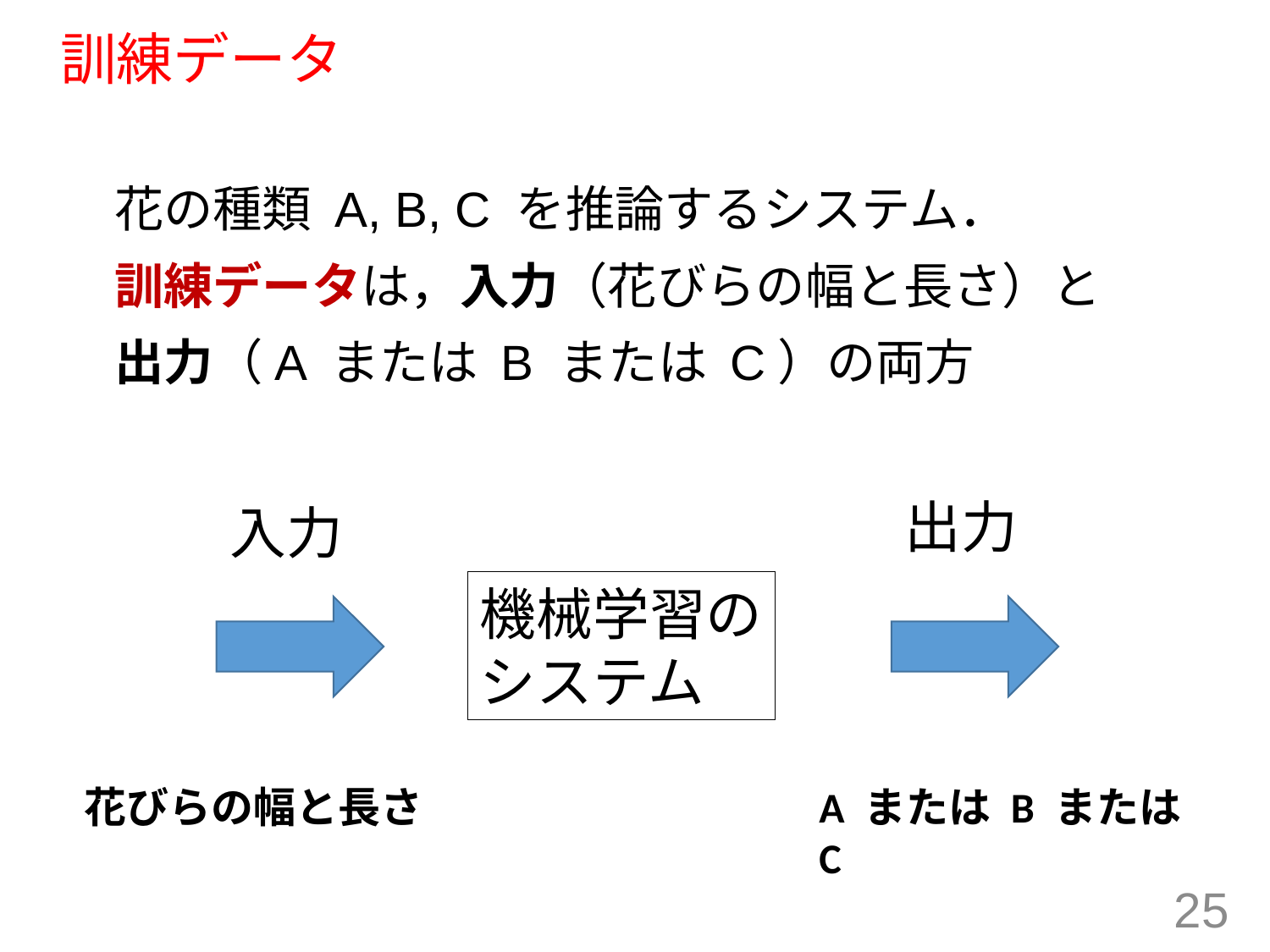

# 訓練データ
花の種類 A, B, C を推論するシステム．
訓練データは，入力（花びらの幅と長さ）と
出力（A または B または C）の両方
出力
入力
機械学習の
システム

花びらの幅と長さ
A または B または C
25